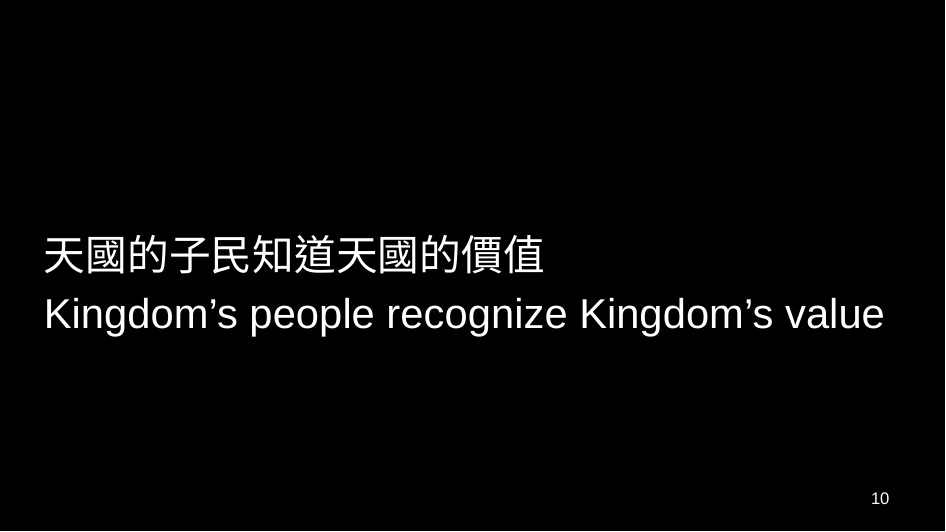

天國的子民知道天國的價值
Kingdom’s people recognize Kingdom’s value
10